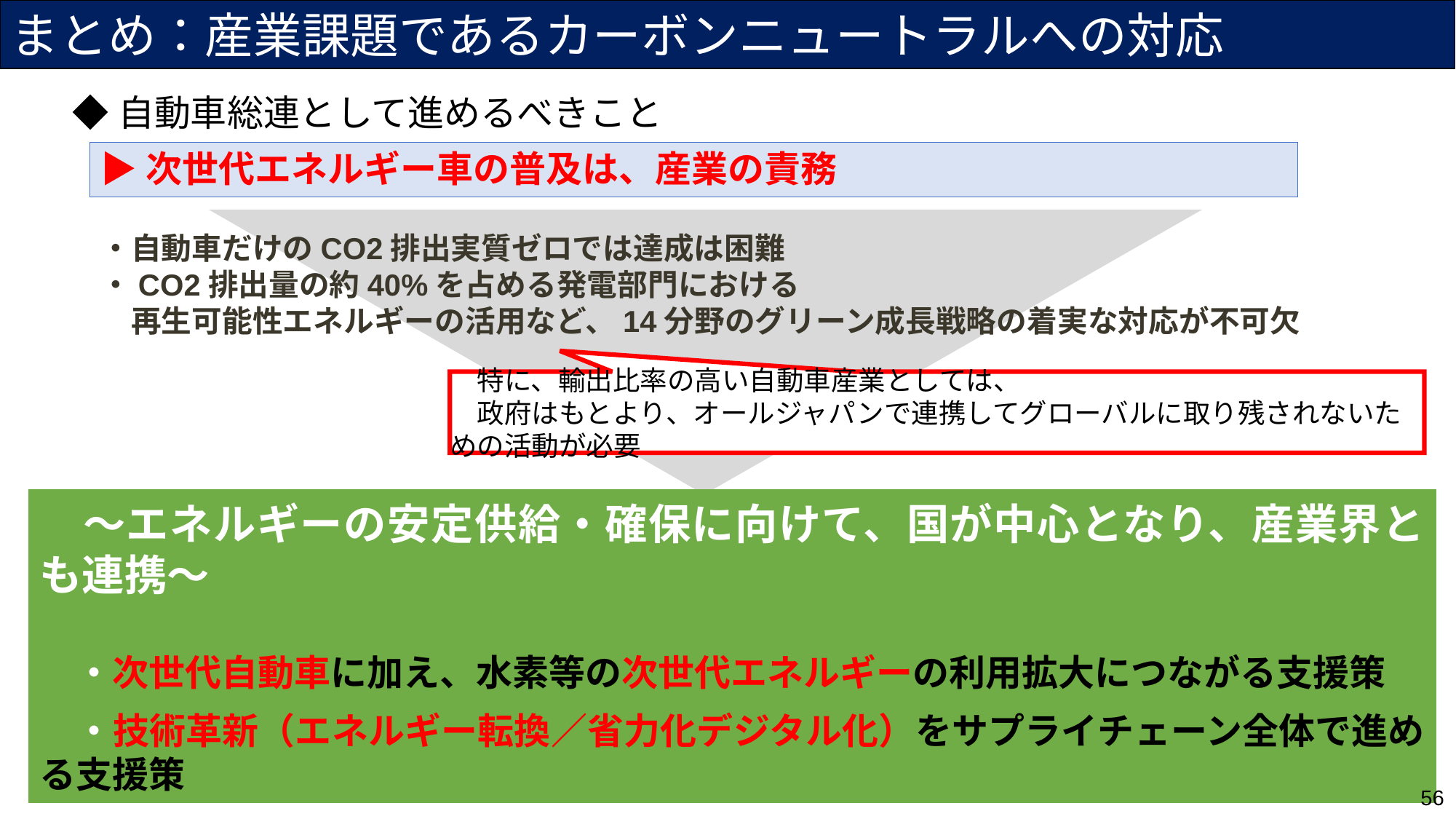

まとめ：産業課題であるカーボンニュートラルへの対応
◆自動車総連として進めるべきこと
▶次世代エネルギー車の普及は、産業の責務

・自動車だけのCO2排出実質ゼロでは達成は困難
・CO2排出量の約40%を占める発電部門における
　再生可能性エネルギーの活用など、14分野のグリーン成長戦略の着実な対応が不可欠
　特に、輸出比率の高い自動車産業としては、
　政府はもとより、オールジャパンで連携してグローバルに取り残されないための活動が必要
　～エネルギーの安定供給・確保に向けて、国が中心となり、産業界とも連携～

　・次世代自動車に加え、水素等の次世代エネルギーの利用拡大につながる支援策

　・技術革新（エネルギー転換／省力化デジタル化）をサプライチェーン全体で進める支援策
56